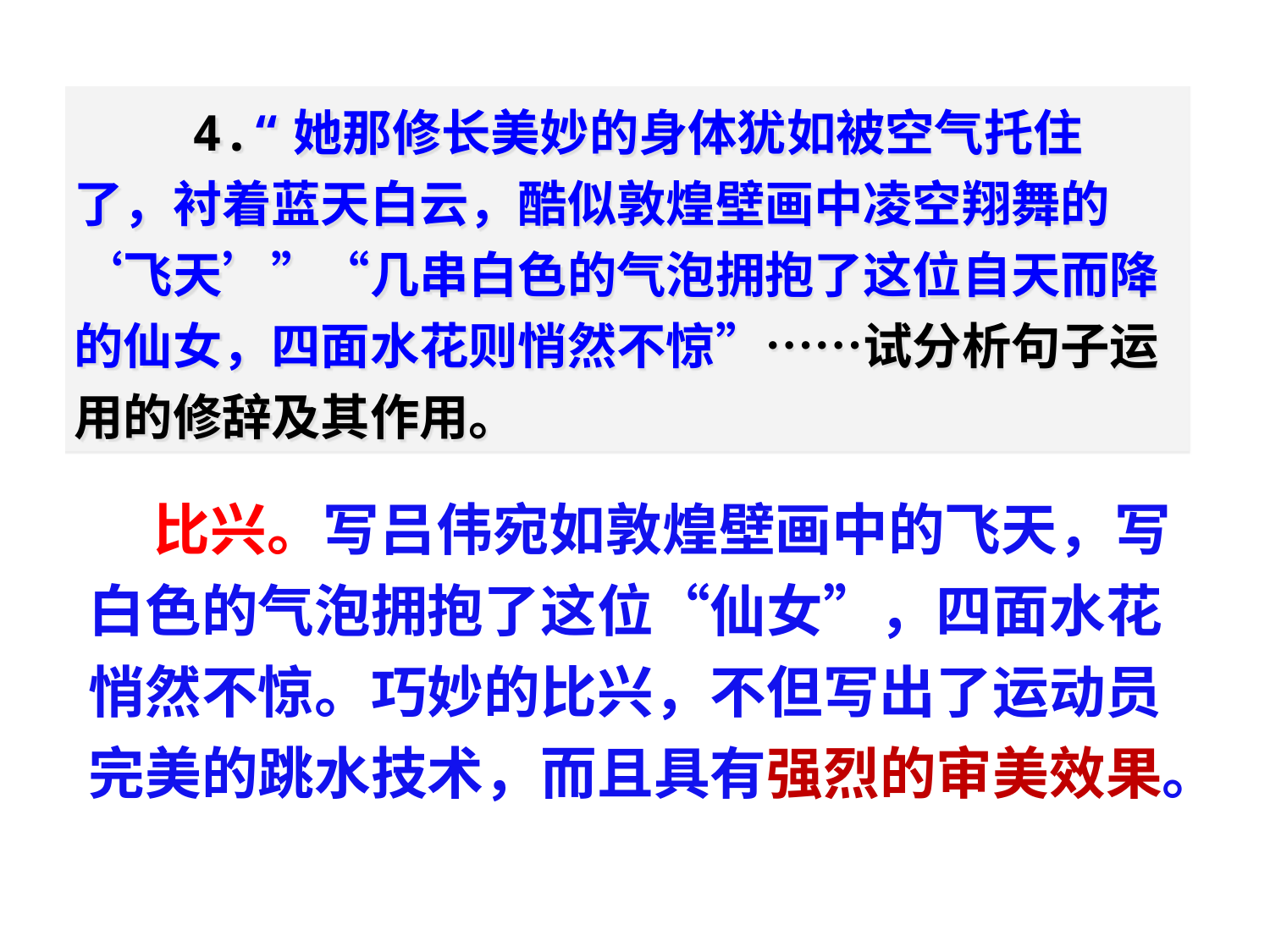

4.“她那修长美妙的身体犹如被空气托住了，衬着蓝天白云，酷似敦煌壁画中凌空翔舞的‘飞天’”“几串白色的气泡拥抱了这位自天而降的仙女，四面水花则悄然不惊”……试分析句子运用的修辞及其作用。
    比兴。写吕伟宛如敦煌壁画中的飞天，写白色的气泡拥抱了这位“仙女”，四面水花悄然不惊。巧妙的比兴，不但写出了运动员完美的跳水技术，而且具有强烈的审美效果。